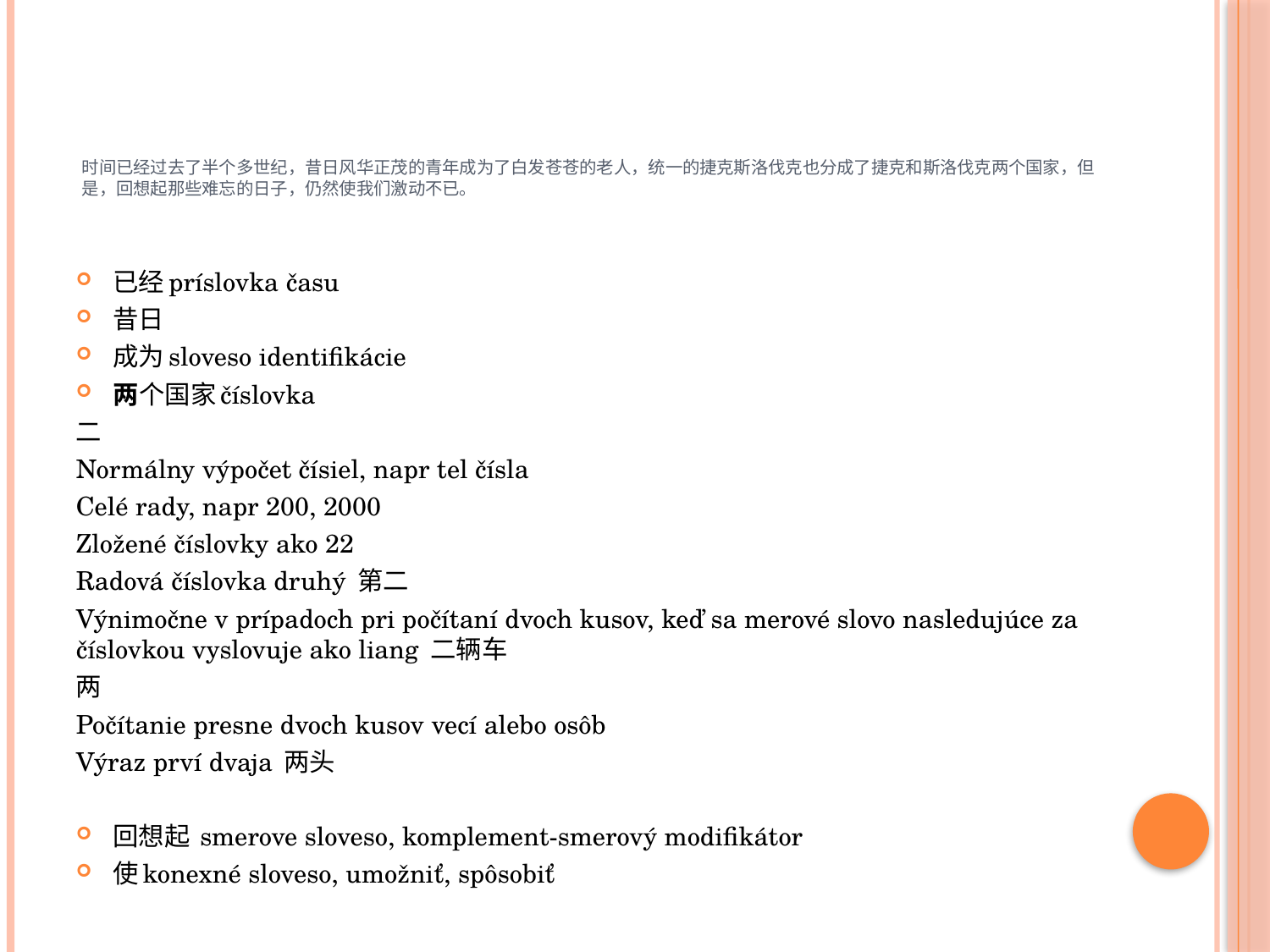

# 时间已经过去了半个多世纪，昔日风华正茂的青年成为了白发苍苍的老人，统一的捷克斯洛伐克也分成了捷克和斯洛伐克两个国家，但是，回想起那些难忘的日子，仍然使我们激动不已。

已经príslovka času
昔日
成为sloveso identifikácie
两个国家číslovka
二
Normálny výpočet čísiel, napr tel čísla
Celé rady, napr 200, 2000
Zložené číslovky ako 22
Radová číslovka druhý 第二
Výnimočne v prípadoch pri počítaní dvoch kusov, keď sa merové slovo nasledujúce za číslovkou vyslovuje ako liang 二辆车
两
Počítanie presne dvoch kusov vecí alebo osôb
Výraz prví dvaja 两头

回想起 smerove sloveso, komplement-smerový modifikátor
使konexné sloveso, umožniť, spôsobiť